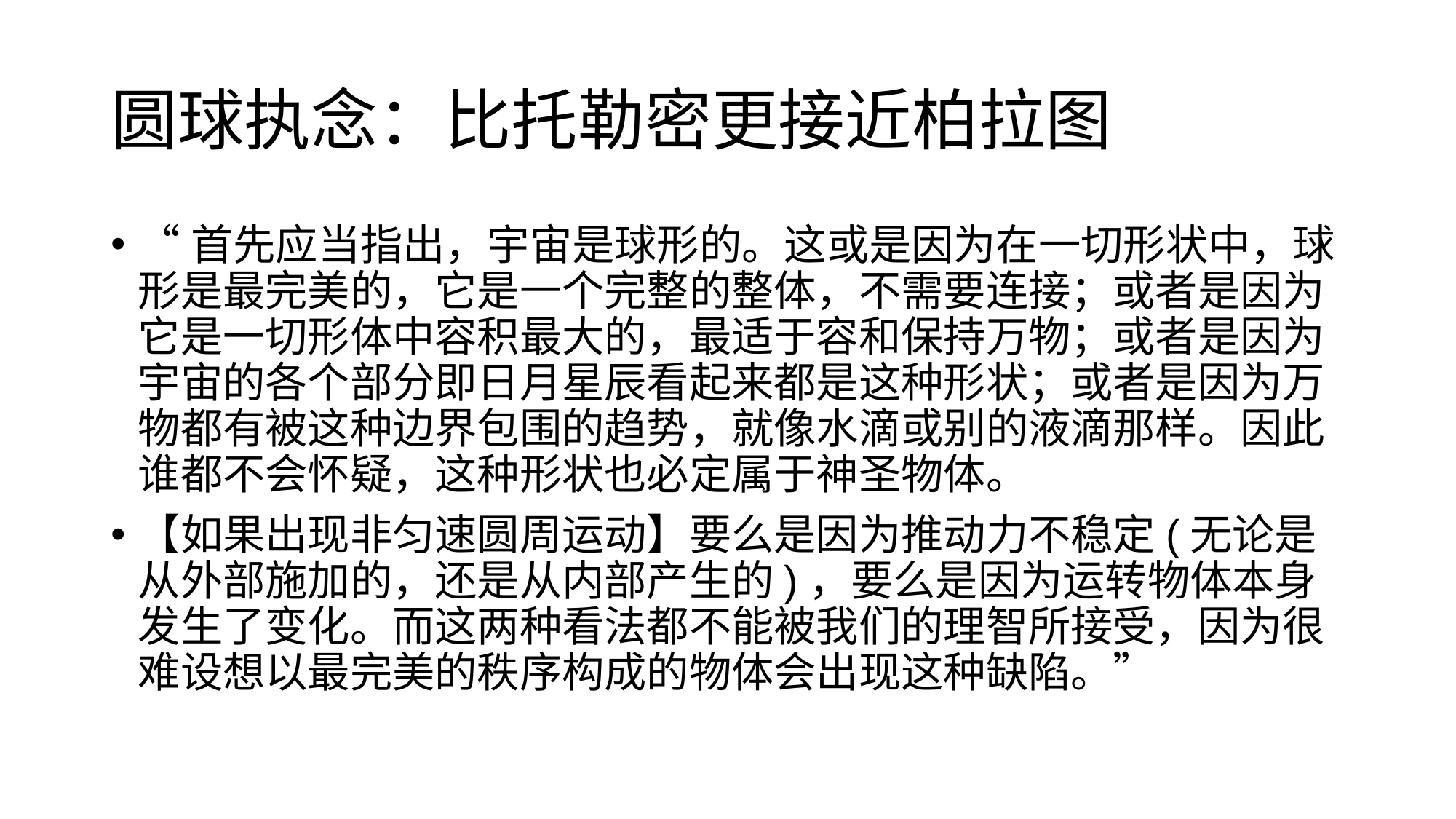

# 圆球执念：比托勒密更接近柏拉图
“首先应当指出，宇宙是球形的。这或是因为在一切形状中，球形是最完美的，它是一个完整的整体，不需要连接；或者是因为它是一切形体中容积最大的，最适于容和保持万物；或者是因为宇宙的各个部分即日月星辰看起来都是这种形状；或者是因为万物都有被这种边界包围的趋势，就像水滴或别的液滴那样。因此谁都不会怀疑，这种形状也必定属于神圣物体。
【如果出现非匀速圆周运动】要么是因为推动力不稳定(无论是从外部施加的，还是从内部产生的)，要么是因为运转物体本身发生了变化。而这两种看法都不能被我们的理智所接受，因为很难设想以最完美的秩序构成的物体会出现这种缺陷。”